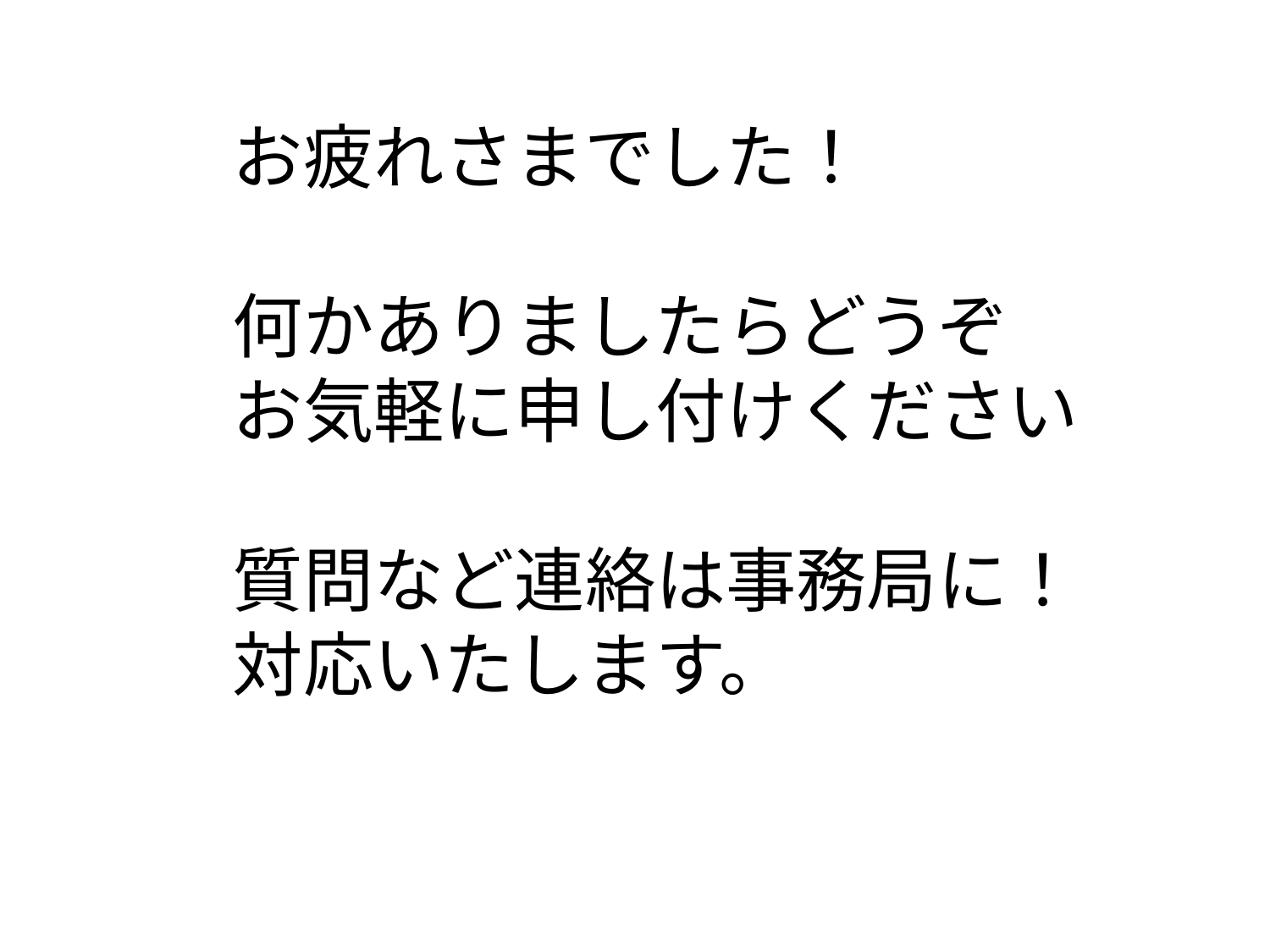

お疲れさまでした！

何かありましたらどうぞ
お気軽に申し付けください

質問など連絡は事務局に！
対応いたします。